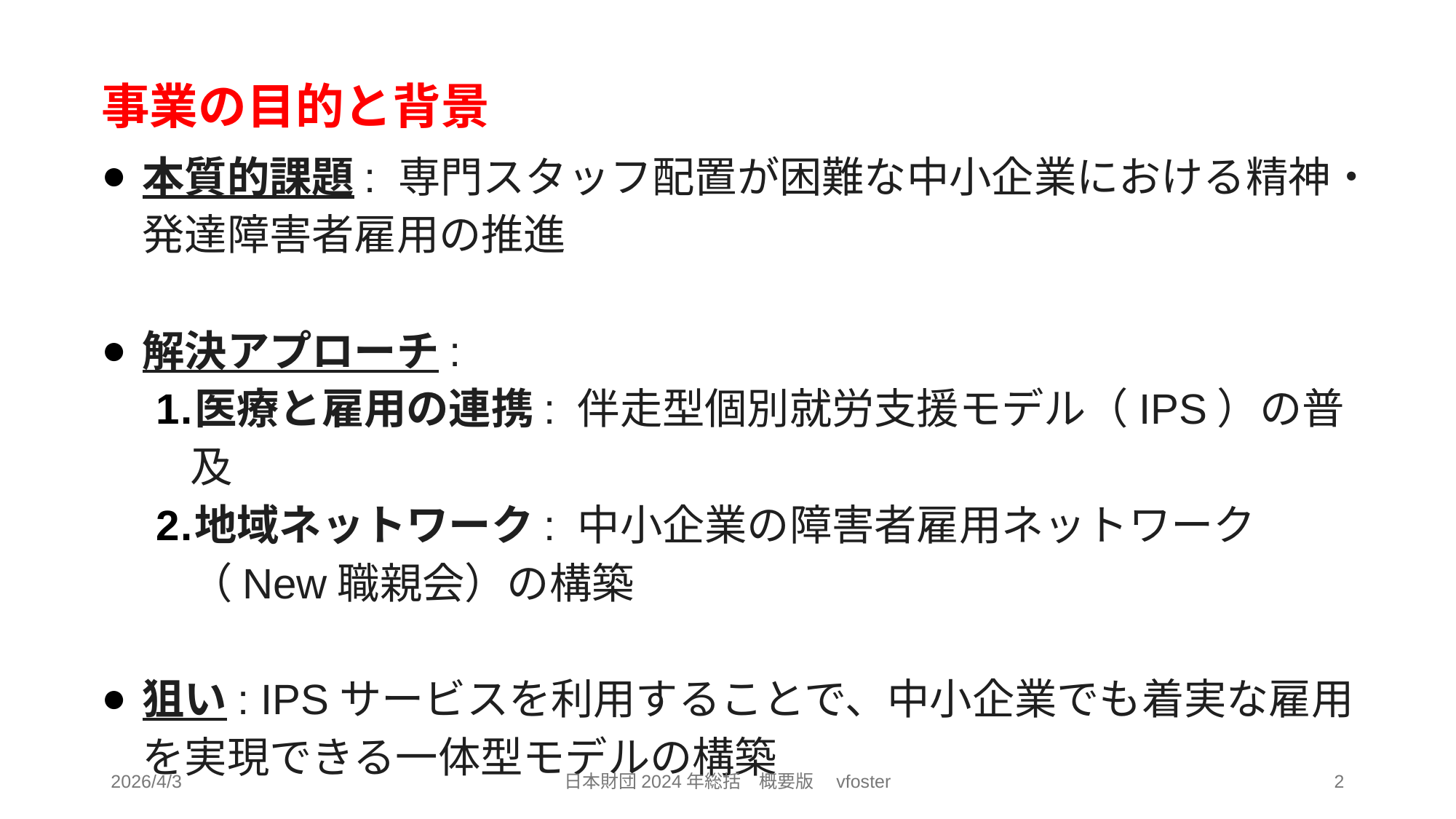

事業の目的と背景
本質的課題: 専門スタッフ配置が困難な中小企業における精神・発達障害者雇用の推進
解決アプローチ:
医療と雇用の連携: 伴走型個別就労支援モデル（IPS）の普及
地域ネットワーク: 中小企業の障害者雇用ネットワーク（New職親会）の構築
狙い: IPSサービスを利用することで、中小企業でも着実な雇用を実現できる一体型モデルの構築
2026/4/3
日本財団2024年総括　概要版　vfoster
2